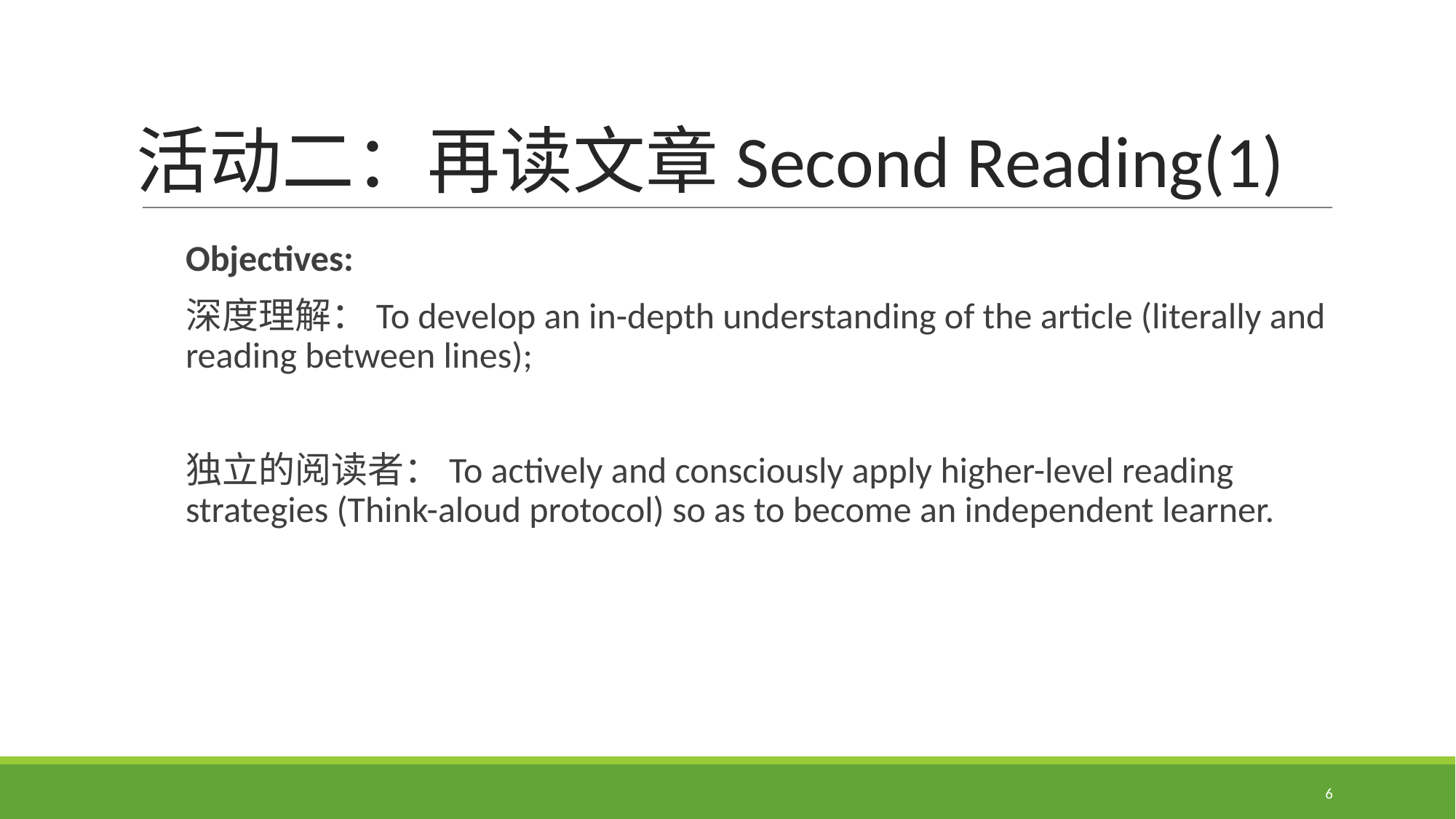

# 活动二：再读文章Second Reading(1)
Objectives:
深度理解：To develop an in-depth understanding of the article (literally and reading between lines);

独立的阅读者：To actively and consciously apply higher-level reading strategies (Think-aloud protocol) so as to become an independent learner.
6